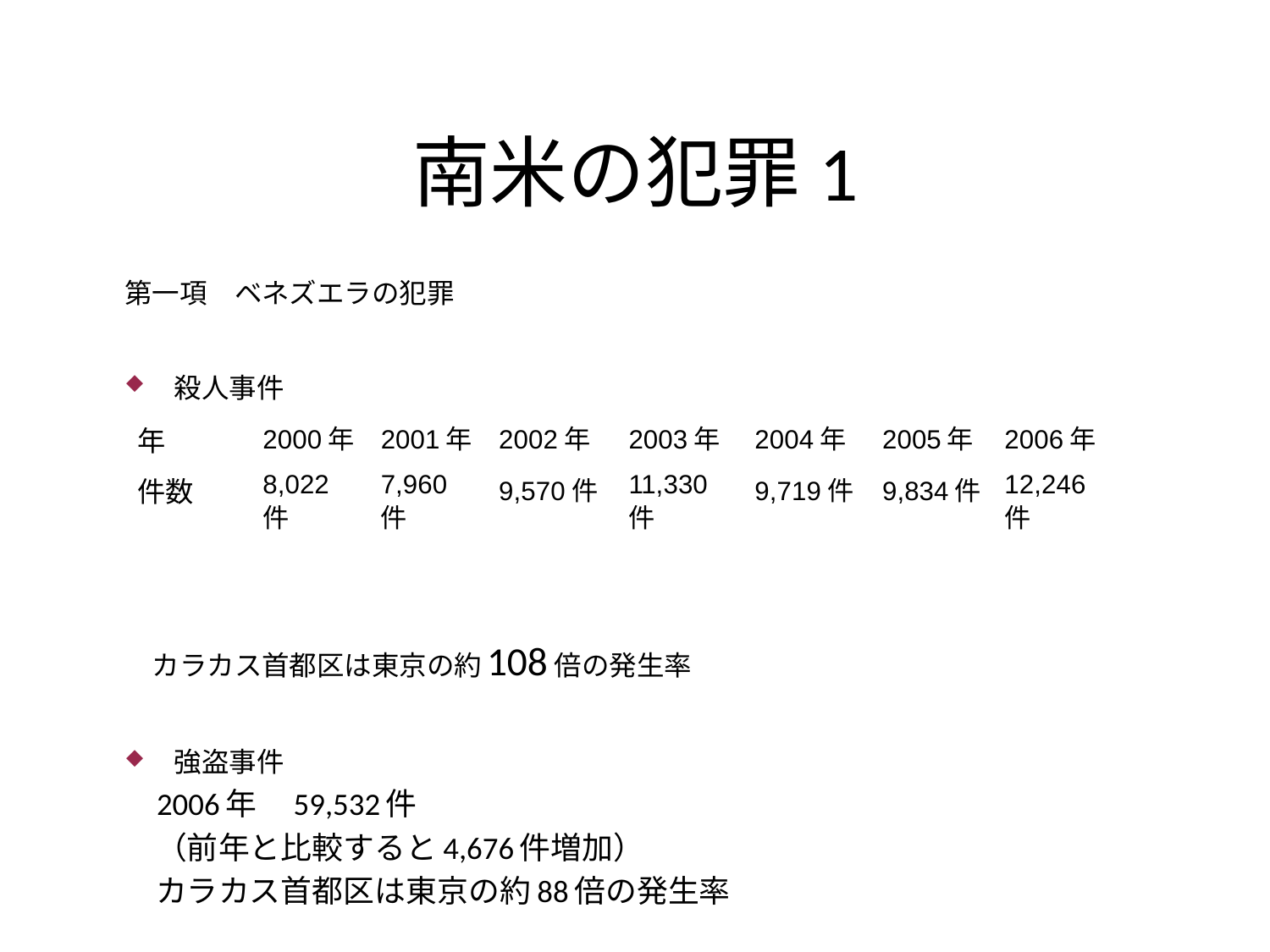

# 南米の犯罪1
第一項　ベネズエラの犯罪

殺人事件

　カラカス首都区は東京の約108倍の発生率

強盗事件
　2006年　59,532件
　（前年と比較すると4,676件増加）
　カラカス首都区は東京の約88倍の発生率

| 年 | 2000年 | 2001年 | 2002年 | 2003年 | 2004年 | 2005年 | 2006年 |
| --- | --- | --- | --- | --- | --- | --- | --- |
| 件数 | 8,022件 | 7,960件 | 9,570件 | 11,330件 | 9,719件 | 9,834件 | 12,246件 |